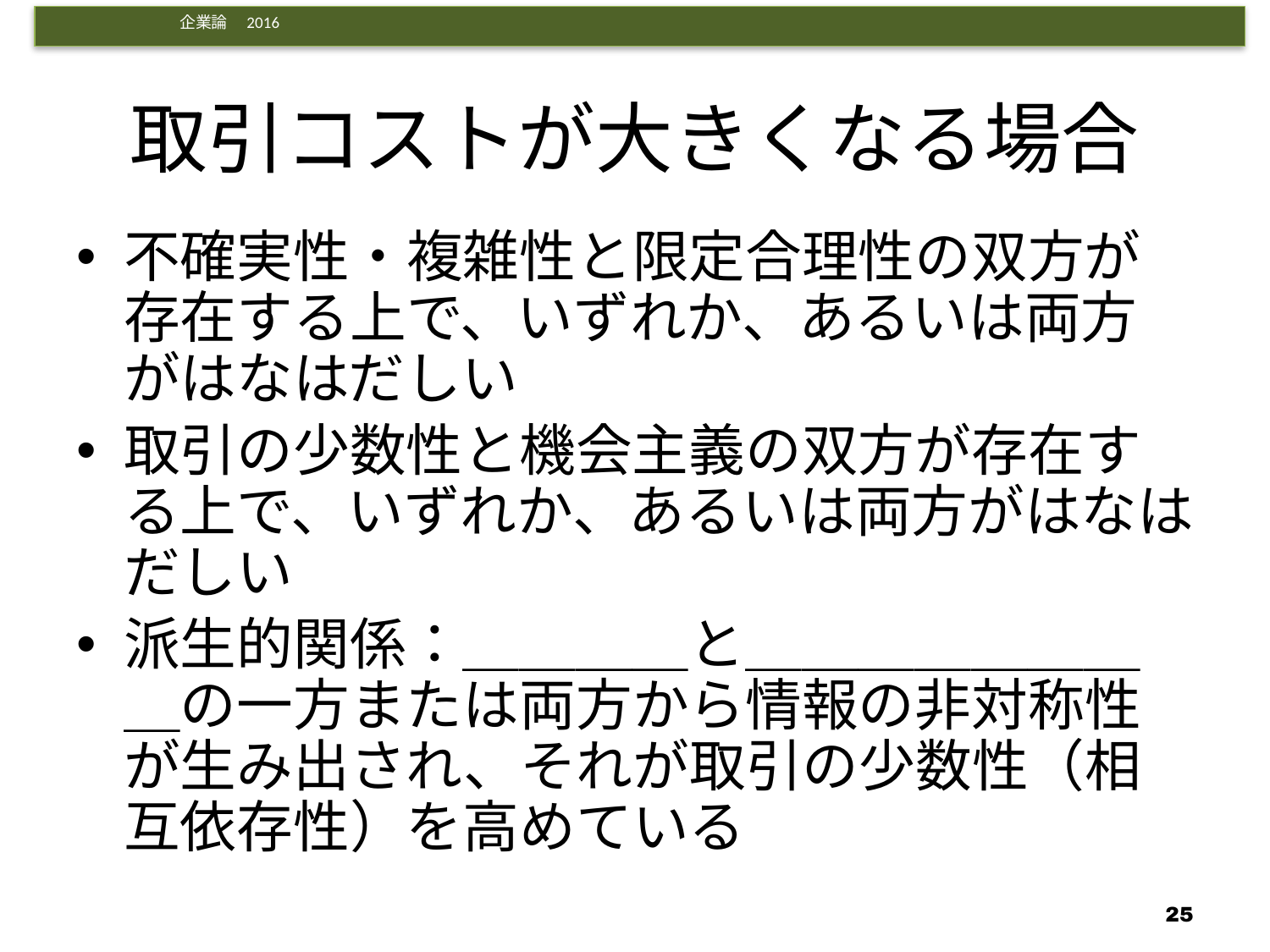

# 取引コストが大きくなる場合
不確実性・複雑性と限定合理性の双方が存在する上で、いずれか、あるいは両方がはなはだしい
取引の少数性と機会主義の双方が存在する上で、いずれか、あるいは両方がはなはだしい
派生的関係：＿＿＿＿と＿＿＿＿＿＿＿＿の一方または両方から情報の非対称性が生み出され、それが取引の少数性（相互依存性）を高めている

25